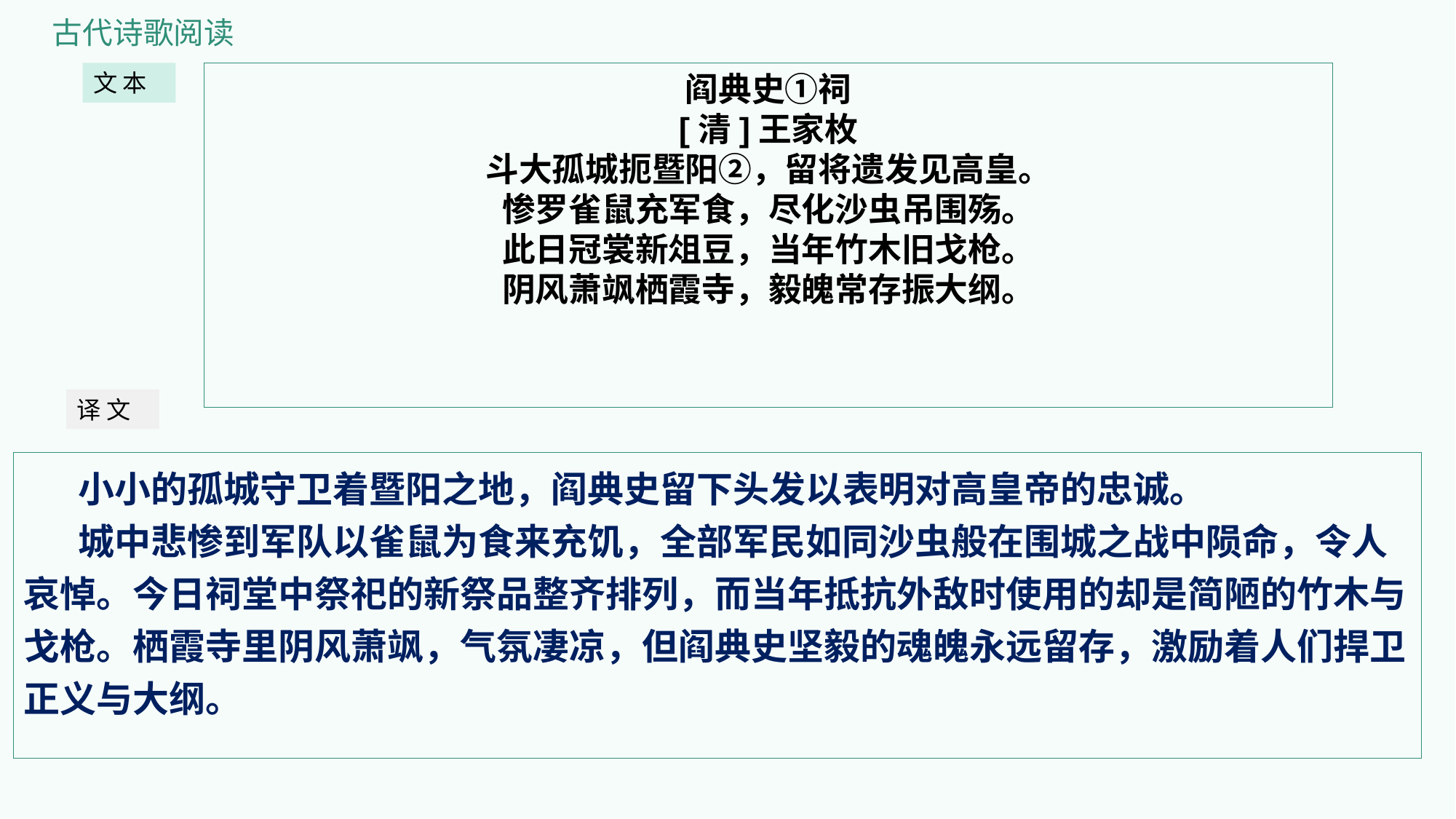

古代诗歌阅读
文 本
阎典史①祠
[清]王家枚
斗大孤城扼暨阳②，留将遗发见高皇。
惨罗雀鼠充军食，尽化沙虫吊围殇。
此日冠裳新俎豆，当年竹木旧戈枪。
阴风萧飒栖霞寺，毅魄常存振大纲。
译 文
小小的孤城守卫着暨阳之地，阎典史留下头发以表明对高皇帝的忠诚。
城中悲惨到军队以雀鼠为食来充饥，全部军民如同沙虫般在围城之战中陨命，令人哀悼。今日祠堂中祭祀的新祭品整齐排列，而当年抵抗外敌时使用的却是简陋的竹木与戈枪。栖霞寺里阴风萧飒，气氛凄凉，但阎典史坚毅的魂魄永远留存，激励着人们捍卫正义与大纲。